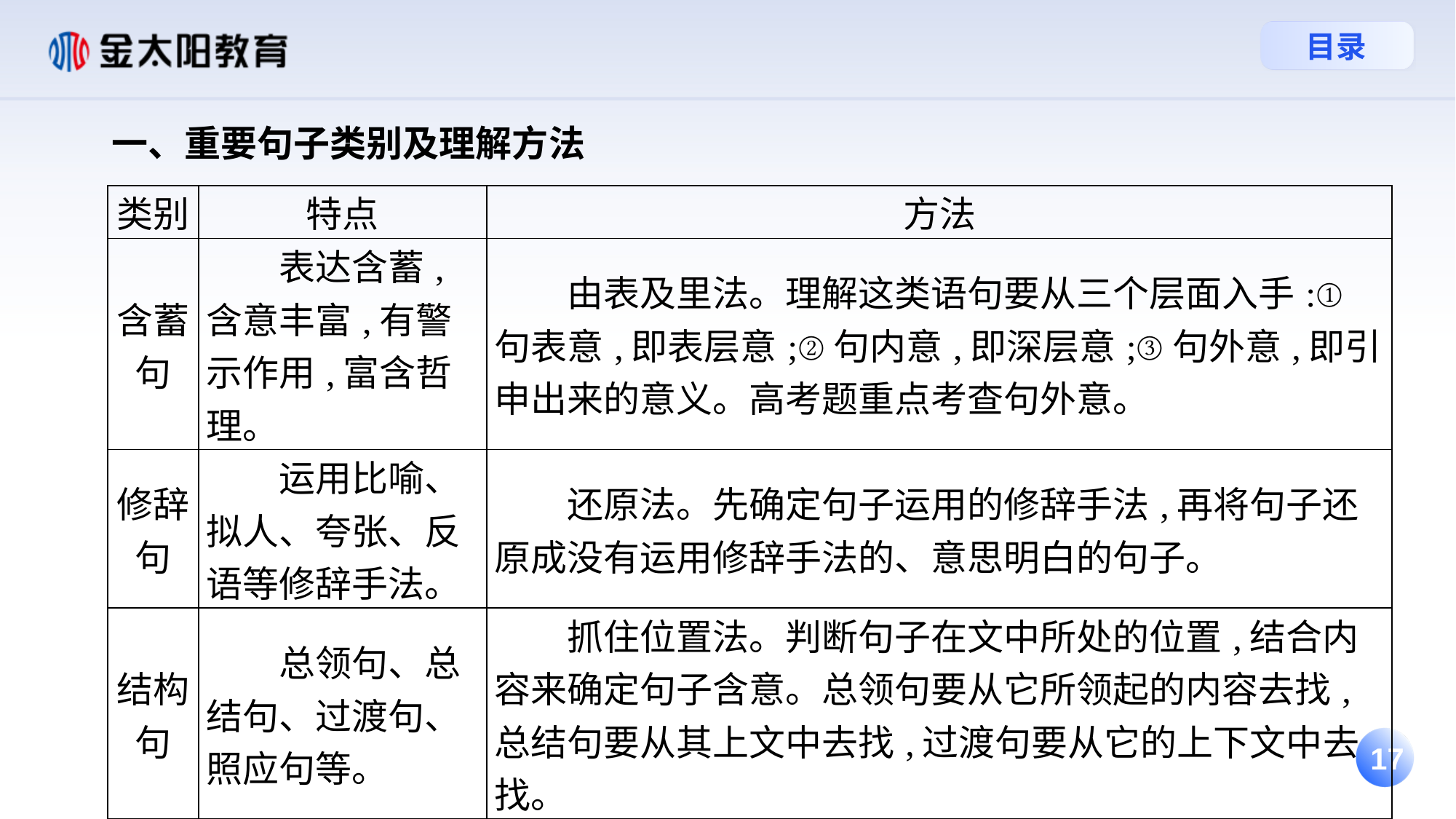

一、重要句子类别及理解方法

| 类别 | 特点 | 方法 |
| --- | --- | --- |
| 含蓄句 | 表达含蓄,含意丰富,有警示作用,富含哲理。 | 由表及里法。理解这类语句要从三个层面入手:①句表意,即表层意;②句内意,即深层意;③句外意,即引申出来的意义。高考题重点考查句外意。 |
| 修辞句 | 运用比喻、拟人、夸张、反语等修辞手法。 | 还原法。先确定句子运用的修辞手法,再将句子还原成没有运用修辞手法的、意思明白的句子。 |
| 结构句 | 总领句、总结句、过渡句、照应句等。 | 抓住位置法。判断句子在文中所处的位置,结合内容来确定句子含意。总领句要从它所领起的内容去找,总结句要从其上文中去找,过渡句要从它的上下文中去找。 |
| 主旨句 | 能体现文章的中心。 | 立足全文法。既要把握本句的字面意思,又要注意对文中其他观点句、态度句及情感句的把握。 |